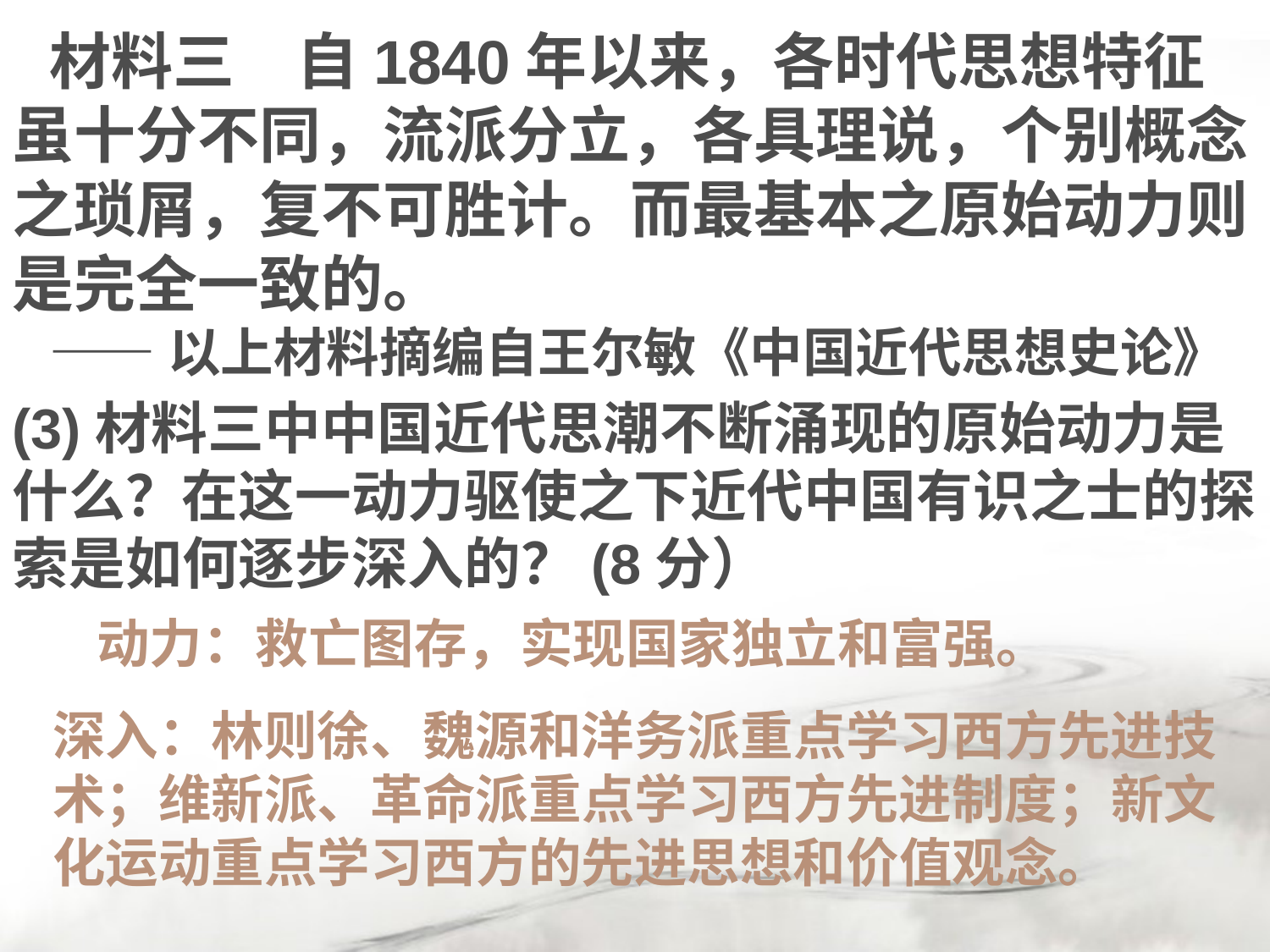

材料三　自1840年以来，各时代思想特征虽十分不同，流派分立，各具理说，个别概念之琐屑，复不可胜计。而最基本之原始动力则是完全一致的。
——以上材料摘编自王尔敏《中国近代思想史论》
(3)材料三中中国近代思潮不断涌现的原始动力是什么？在这一动力驱使之下近代中国有识之士的探索是如何逐步深入的？(8分）
动力：救亡图存，实现国家独立和富强。
深入：林则徐、魏源和洋务派重点学习西方先进技术；维新派、革命派重点学习西方先进制度；新文化运动重点学习西方的先进思想和价值观念。